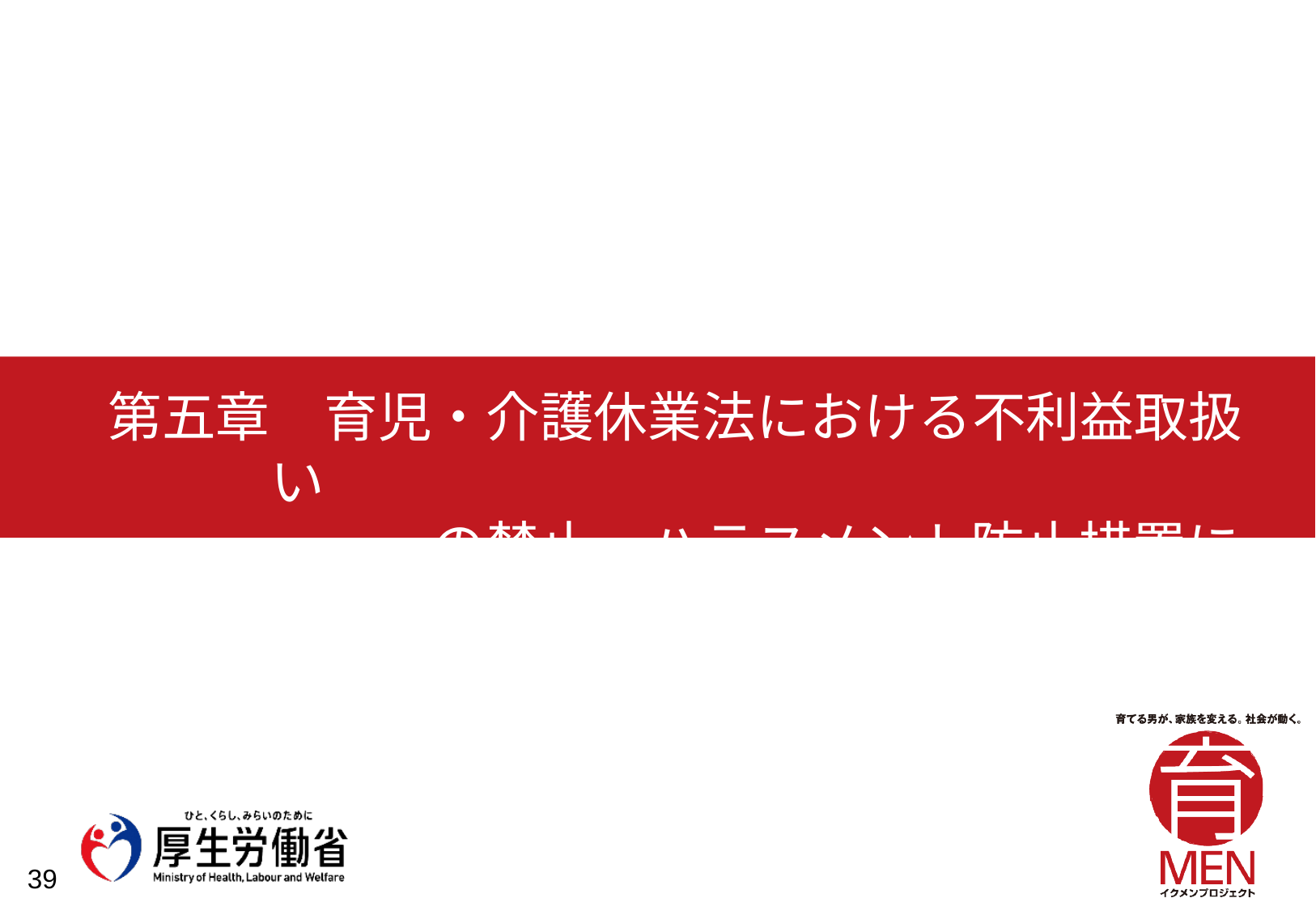

第五章　育児・介護休業法における不利益取扱い
　　　　　　　　の禁止、ハラスメント防止措置について
39